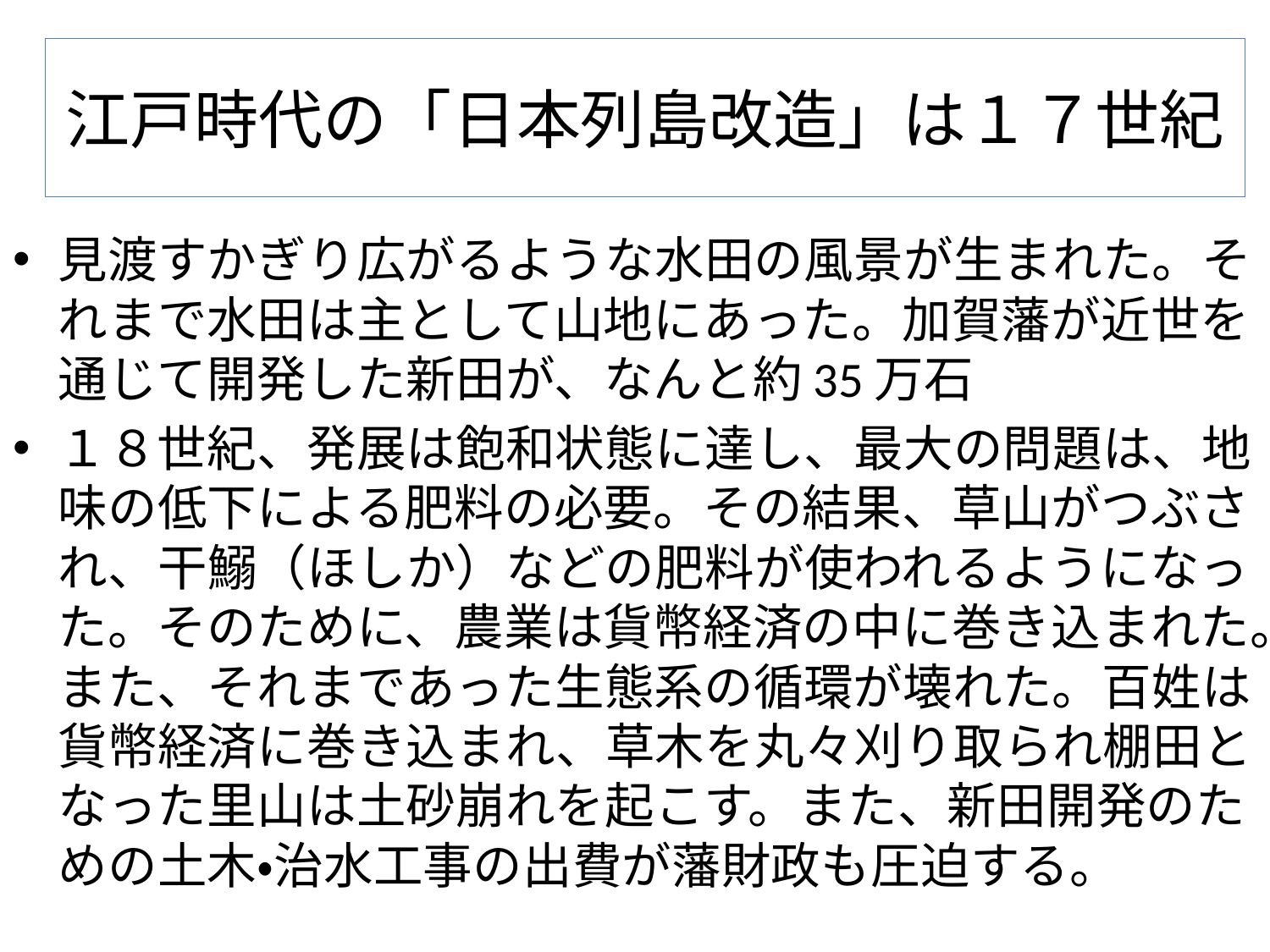

# 江戸時代の「日本列島改造」は１７世紀
見渡すかぎり広がるような水田の風景が生まれた。それまで水田は主として山地にあった。加賀藩が近世を通じて開発した新田が、なんと約35万石
１８世紀、発展は飽和状態に達し、最大の問題は、地味の低下による肥料の必要。その結果、草山がつぶされ、干鰯（ほしか）などの肥料が使われるようになった。そのために、農業は貨幣経済の中に巻き込まれた。また、それまであった生態系の循環が壊れた。百姓は貨幣経済に巻き込まれ、草木を丸々刈り取られ棚田となった里山は土砂崩れを起こす。また、新田開発のための土木・治水工事の出費が藩財政も圧迫する。